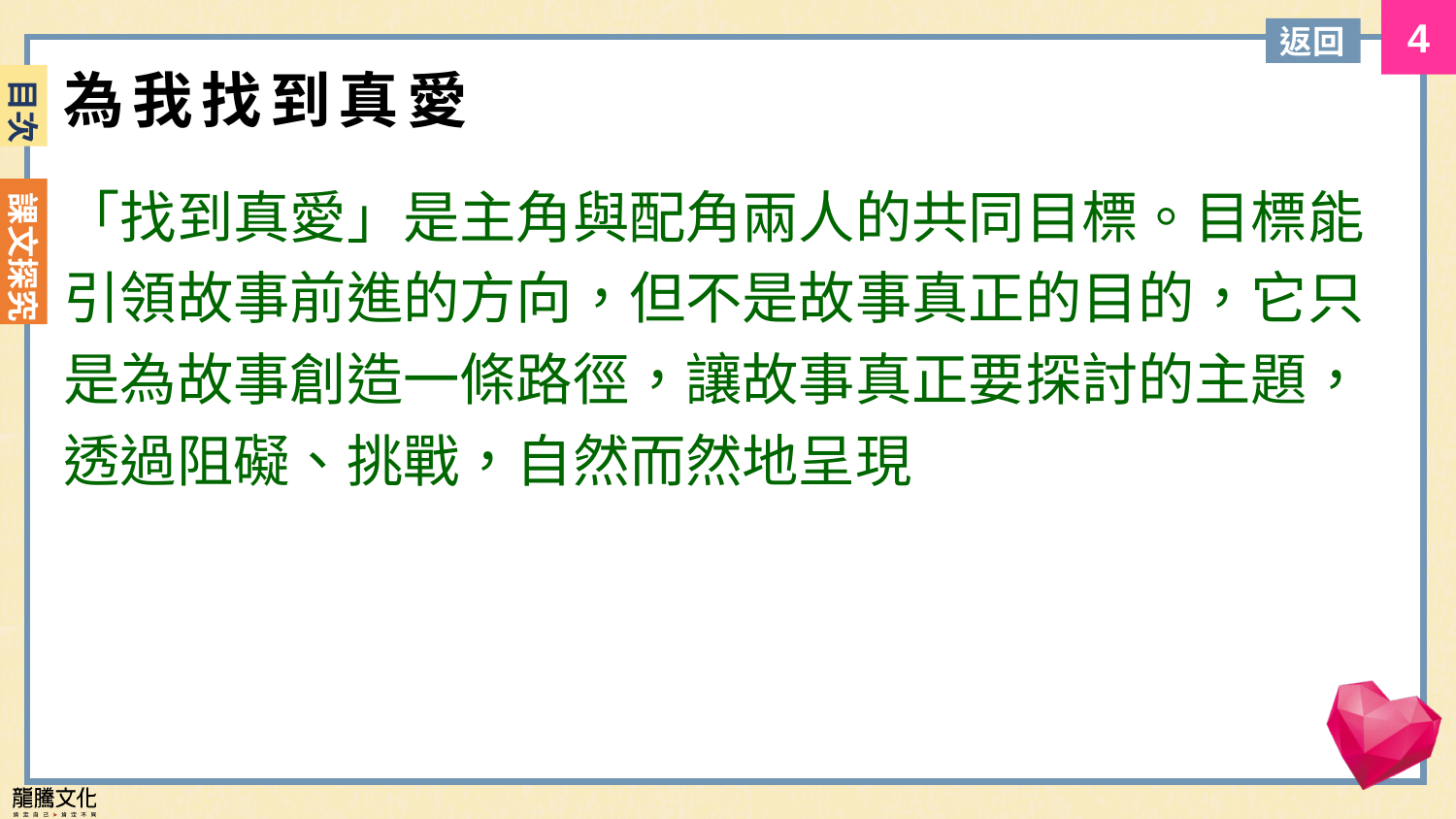

返回
為我找到真愛
「找到真愛」是主角與配角兩人的共同目標。目標能引領故事前進的方向，但不是故事真正的目的，它只是為故事創造一條路徑，讓故事真正要探討的主題，透過阻礙、挑戰，自然而然地呈現